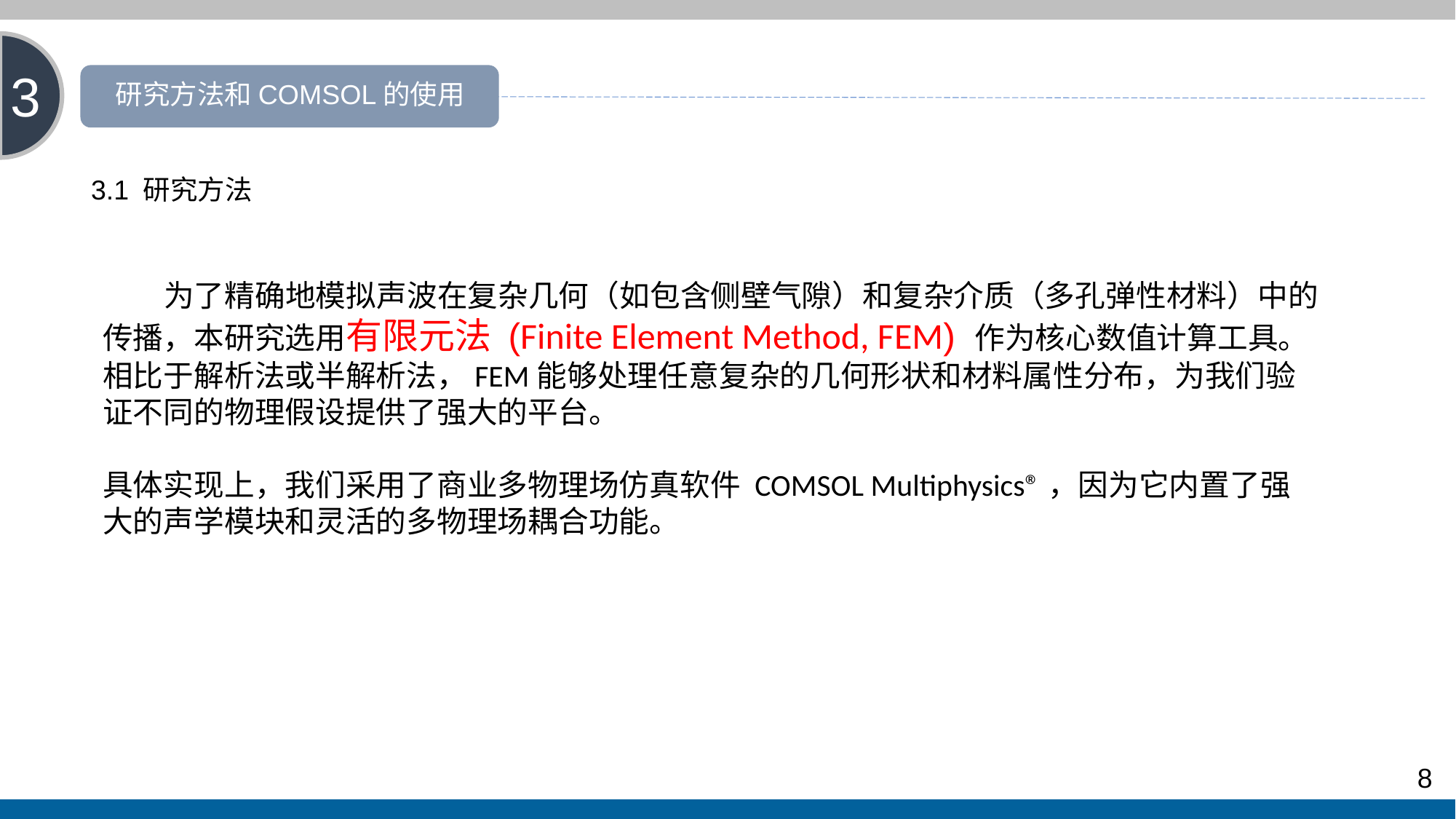

3

研究方法和COMSOL的使用
3.1 研究方法

        为了精确地模拟声波在复杂几何（如包含侧壁气隙）和复杂介质（多孔弹性材料）中的传播，本研究选用有限元法 (Finite Element Method, FEM) 作为核心数值计算工具。相比于解析法或半解析法，FEM能够处理任意复杂的几何形状和材料属性分布，为我们验证不同的物理假设提供了强大的平台。

具体实现上，我们采用了商业多物理场仿真软件 COMSOL Multiphysics®，因为它内置了强大的声学模块和灵活的多物理场耦合功能。
8